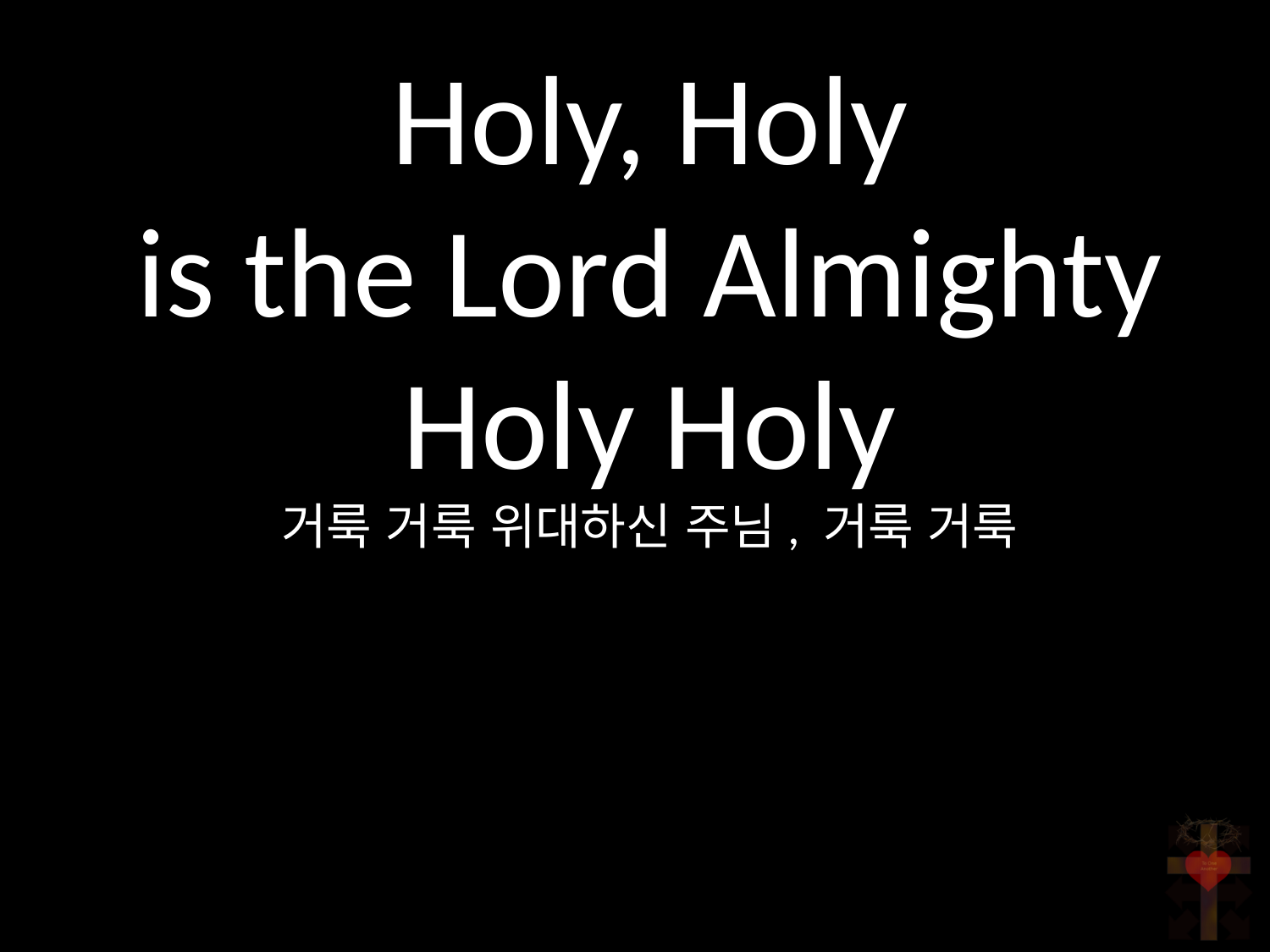

Holy, Holy
is the Lord Almighty
Holy Holy
거룩 거룩 위대하신 주님, 거룩 거룩